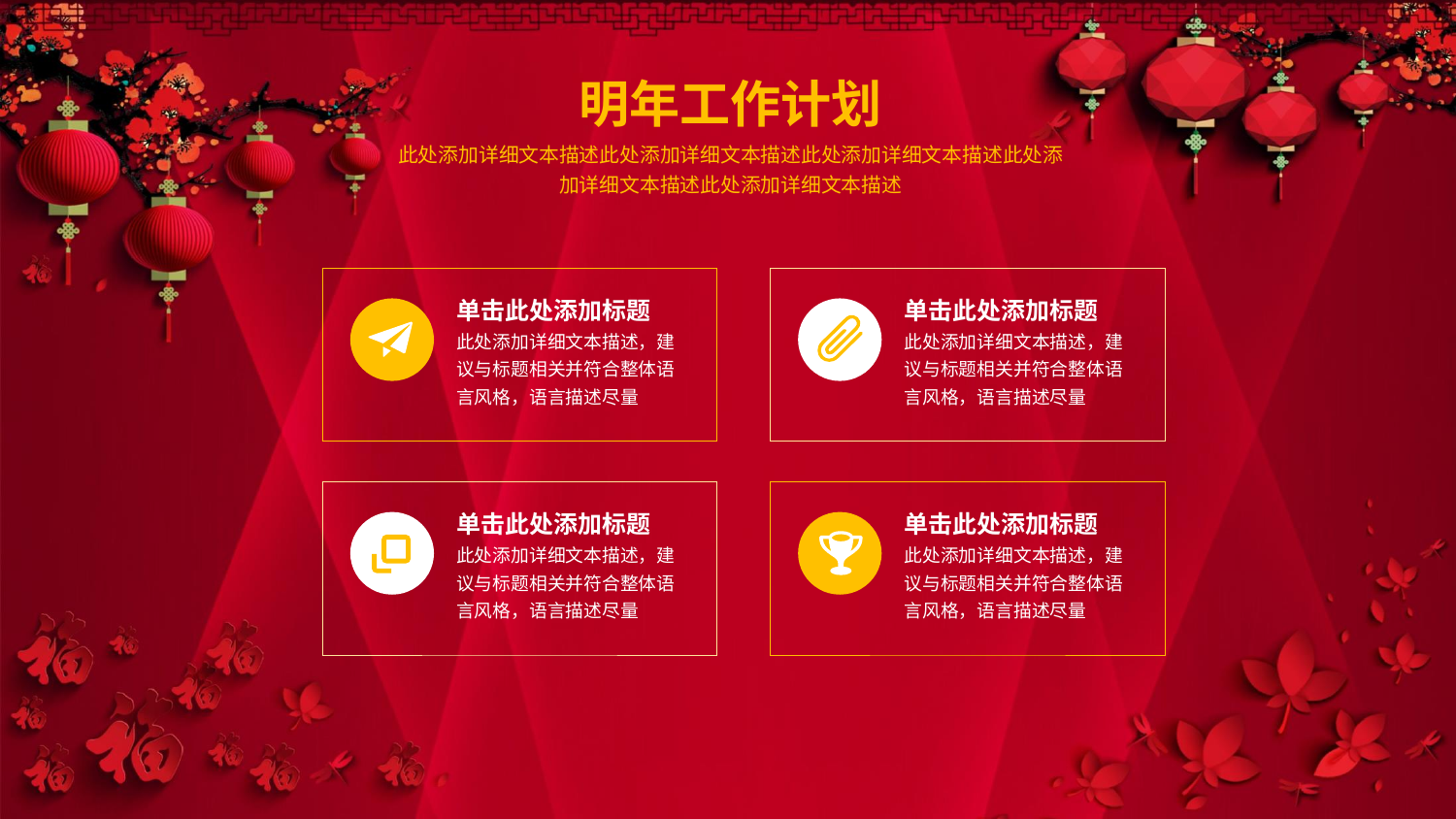

明年工作计划
此处添加详细文本描述此处添加详细文本描述此处添加详细文本描述此处添加详细文本描述此处添加详细文本描述

单击此处添加标题
此处添加详细文本描述，建议与标题相关并符合整体语言风格，语言描述尽量
单击此处添加标题
此处添加详细文本描述，建议与标题相关并符合整体语言风格，语言描述尽量

单击此处添加标题
此处添加详细文本描述，建议与标题相关并符合整体语言风格，语言描述尽量
单击此处添加标题
此处添加详细文本描述，建议与标题相关并符合整体语言风格，语言描述尽量